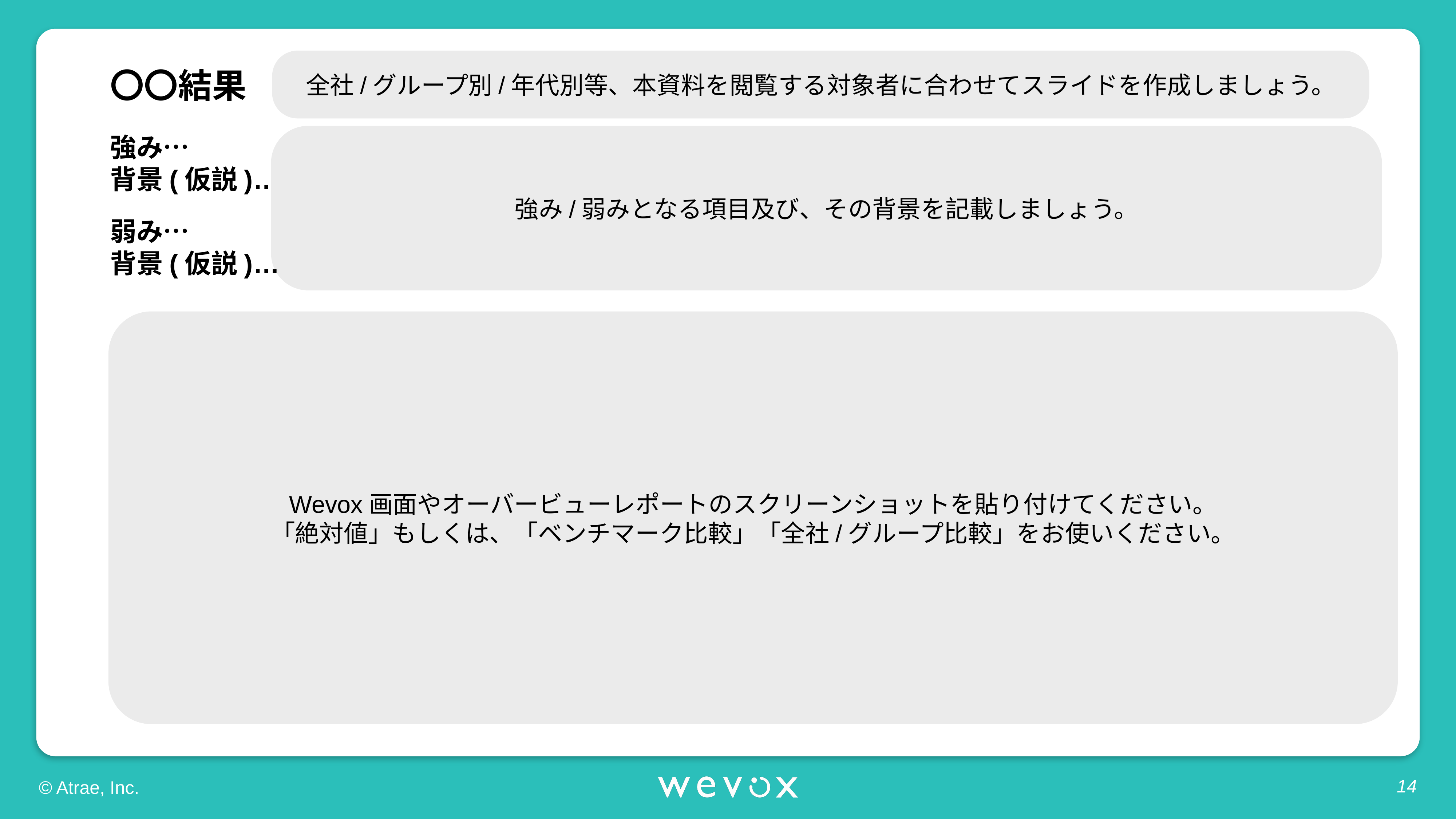

全社/グループ別/年代別等、本資料を閲覧する対象者に合わせてスライドを作成しましょう。
〇〇結果
強み…
背景(仮説)…
強み/弱みとなる項目及び、その背景を記載しましょう。
弱み…
背景(仮説)…

Wevox画面やオーバービューレポートのスクリーンショットを貼り付けてください。
「絶対値」もしくは、「ベンチマーク比較」「全社/グループ比較」をお使いください。
14